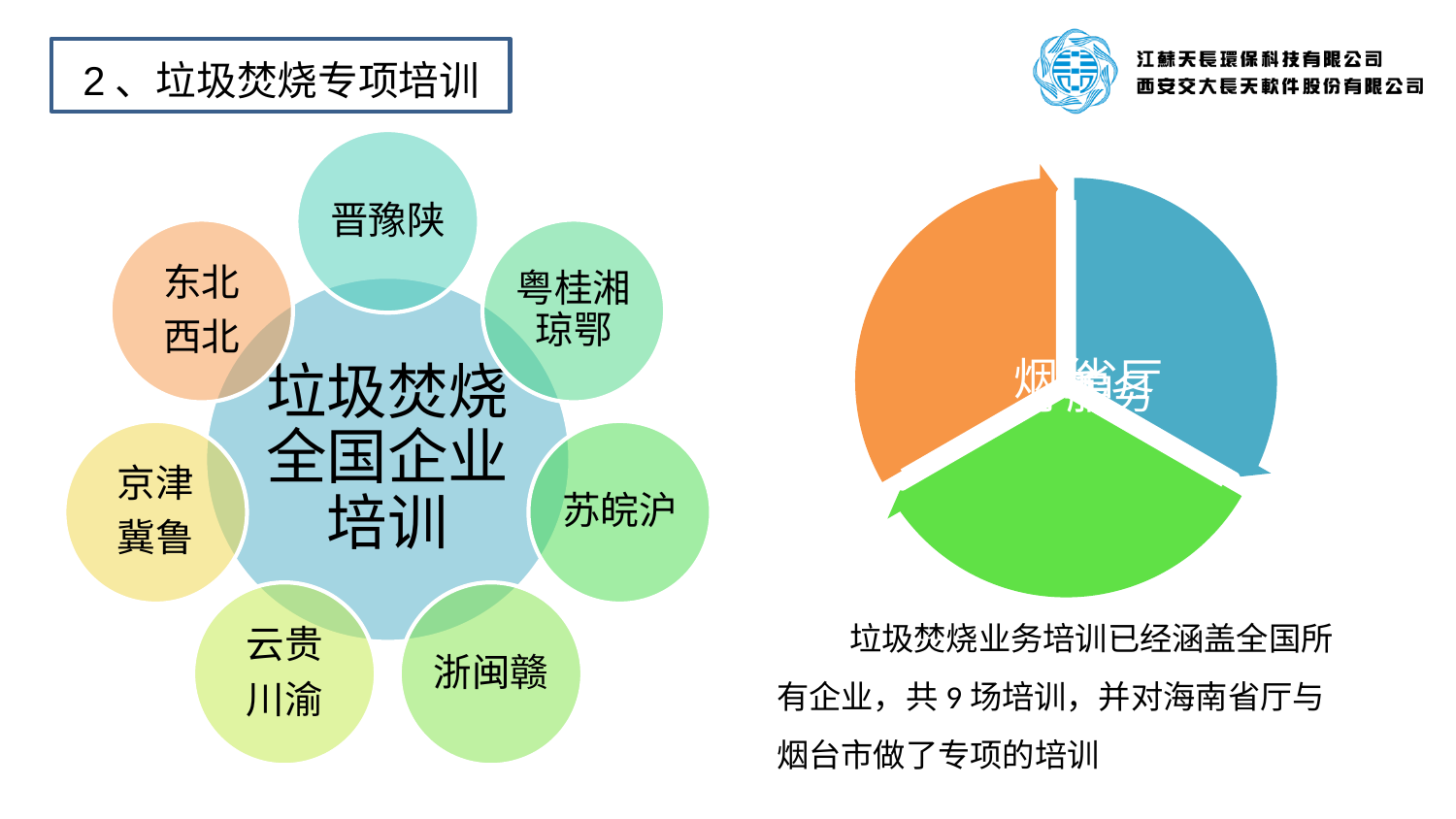

2、垃圾焚烧专项培训
垃圾焚烧全国企业培训
晋豫陕
粤桂湘琼鄂
苏皖沪
浙闽赣
云贵
川渝
京津
冀鲁
东北
西北
海南省厅
值守服务
烟台
垃圾焚烧业务培训已经涵盖全国所有企业，共9场培训，并对海南省厅与烟台市做了专项的培训